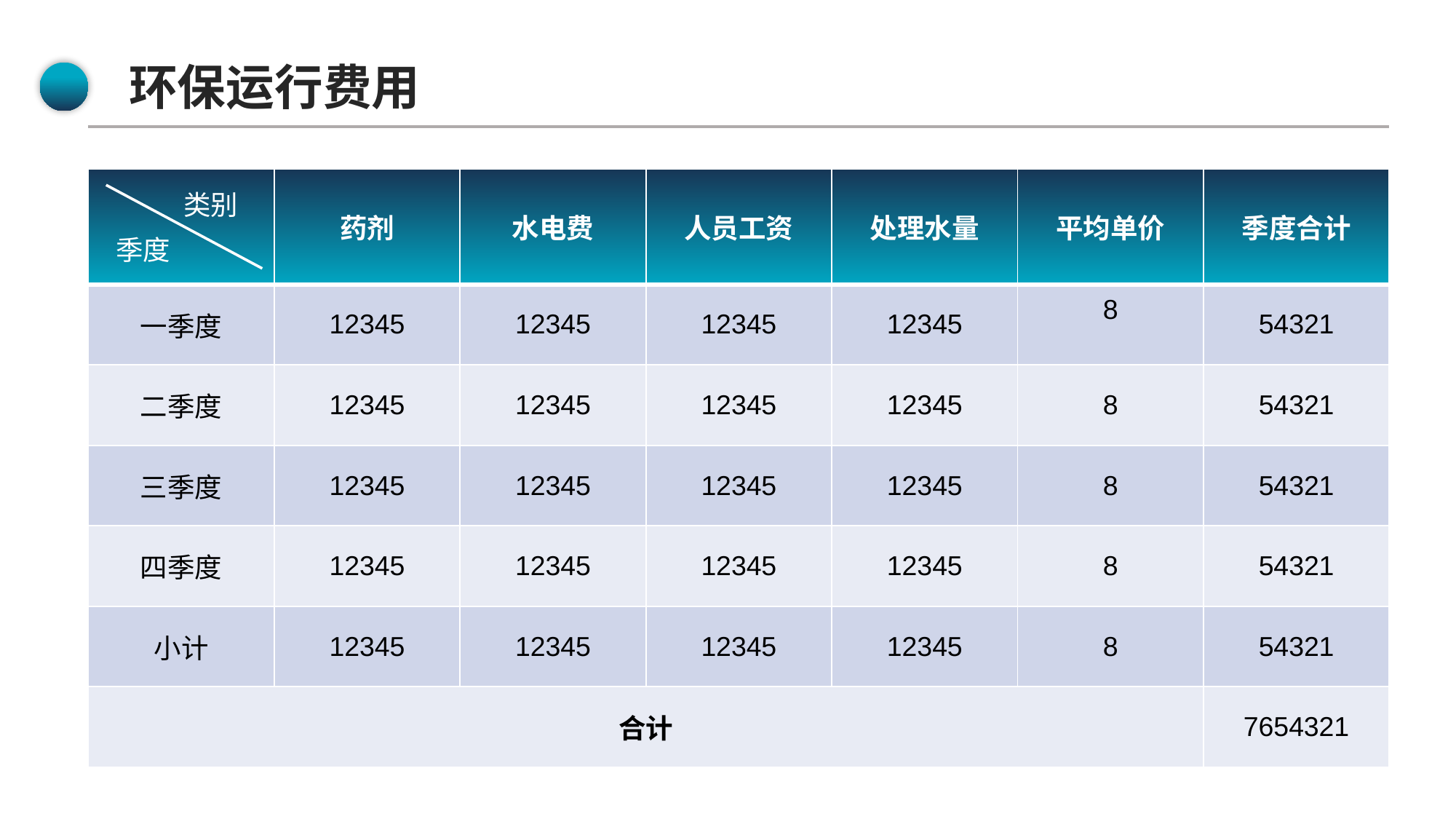

环保运行费用

|  | 药剂 | 水电费 | 人员工资 | 处理水量 | 平均单价 | 季度合计 |
| --- | --- | --- | --- | --- | --- | --- |
| 一季度 | 12345 | 12345 | 12345 | 12345 | 8 | 54321 |
| 二季度 | 12345 | 12345 | 12345 | 12345 | 8 | 54321 |
| 三季度 | 12345 | 12345 | 12345 | 12345 | 8 | 54321 |
| 四季度 | 12345 | 12345 | 12345 | 12345 | 8 | 54321 |
| 小计 | 12345 | 12345 | 12345 | 12345 | 8 | 54321 |
| 合计 |  |  |  |  |  | 7654321 |
类别
季度